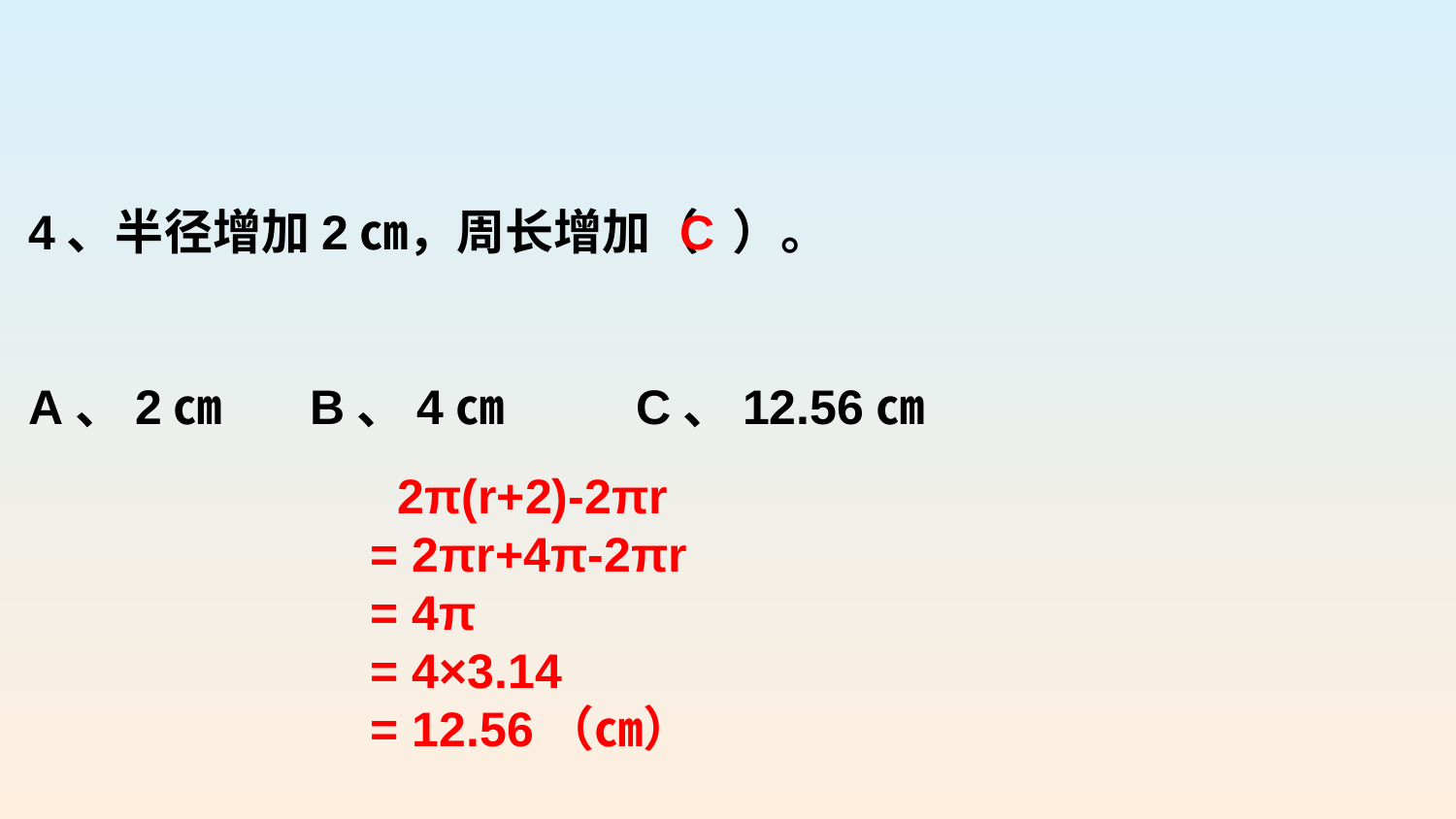

4、半径增加2㎝，周长增加（   ）。

A、2㎝       B、4㎝           C、12.56㎝
C
  2π(r+2)-2πr
= 2πr+4π-2πr
= 4π
= 4×3.14
= 12.56（㎝）